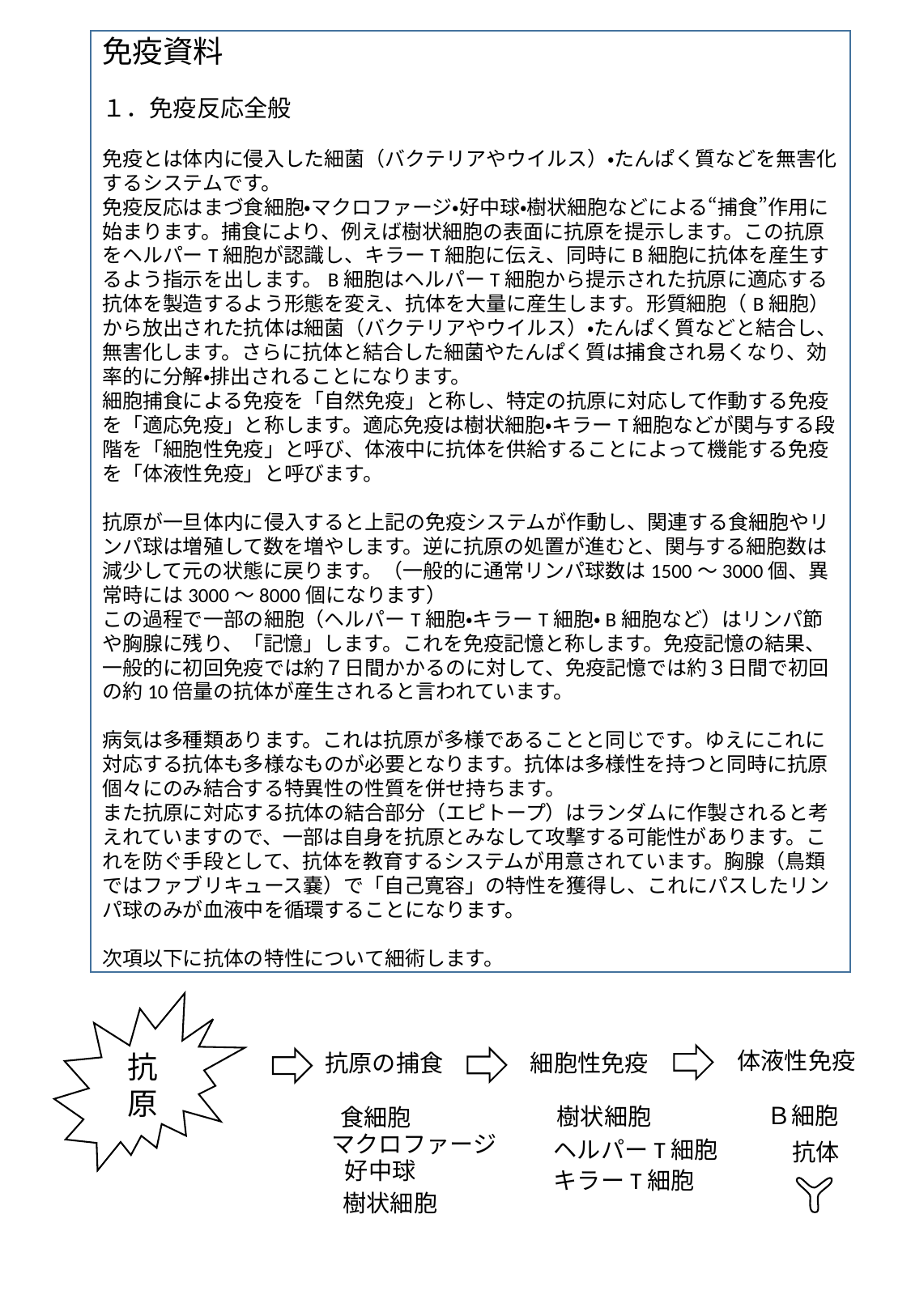

免疫資料

１．免疫反応全般

免疫とは体内に侵入した細菌（バクテリアやウイルス）・たんぱく質などを無害化するシステムです。
免疫反応はまづ食細胞・マクロファージ・好中球・樹状細胞などによる“捕食”作用に始まります。捕食により、例えば樹状細胞の表面に抗原を提示します。この抗原をヘルパーT細胞が認識し、キラーT細胞に伝え、同時にB細胞に抗体を産生するよう指示を出します。B細胞はヘルパーT細胞から提示された抗原に適応する抗体を製造するよう形態を変え、抗体を大量に産生します。形質細胞（B細胞）から放出された抗体は細菌（バクテリアやウイルス）・たんぱく質などと結合し、無害化します。さらに抗体と結合した細菌やたんぱく質は捕食され易くなり、効率的に分解・排出されることになります。
細胞捕食による免疫を「自然免疫」と称し、特定の抗原に対応して作動する免疫を「適応免疫」と称します。適応免疫は樹状細胞・キラーT細胞などが関与する段階を「細胞性免疫」と呼び、体液中に抗体を供給することによって機能する免疫を「体液性免疫」と呼びます。

抗原が一旦体内に侵入すると上記の免疫システムが作動し、関連する食細胞やリンパ球は増殖して数を増やします。逆に抗原の処置が進むと、関与する細胞数は減少して元の状態に戻ります。（一般的に通常リンパ球数は1500～3000個、異常時には3000～8000個になります）
この過程で一部の細胞（ヘルパーT細胞・キラーT細胞・B細胞など）はリンパ節や胸腺に残り、「記憶」します。これを免疫記憶と称します。免疫記憶の結果、一般的に初回免疫では約７日間かかるのに対して、免疫記憶では約３日間で初回の約10倍量の抗体が産生されると言われています。

病気は多種類あります。これは抗原が多様であることと同じです。ゆえにこれに対応する抗体も多様なものが必要となります。抗体は多様性を持つと同時に抗原個々にのみ結合する特異性の性質を併せ持ちます。
また抗原に対応する抗体の結合部分（エピトープ）はランダムに作製されると考えれていますので、一部は自身を抗原とみなして攻撃する可能性があります。これを防ぐ手段として、抗体を教育するシステムが用意されています。胸腺（鳥類ではファブリキュース嚢）で「自己寛容」の特性を獲得し、これにパスしたリンパ球のみが血液中を循環することになります。

次項以下に抗体の特性について細術します。
抗原
抗原の捕食
細胞性免疫
体液性免疫

樹状細胞
Ｂ細胞
食細胞
マクロファージ
ヘルパーT細胞
抗体
好中球
キラーT細胞
樹状細胞